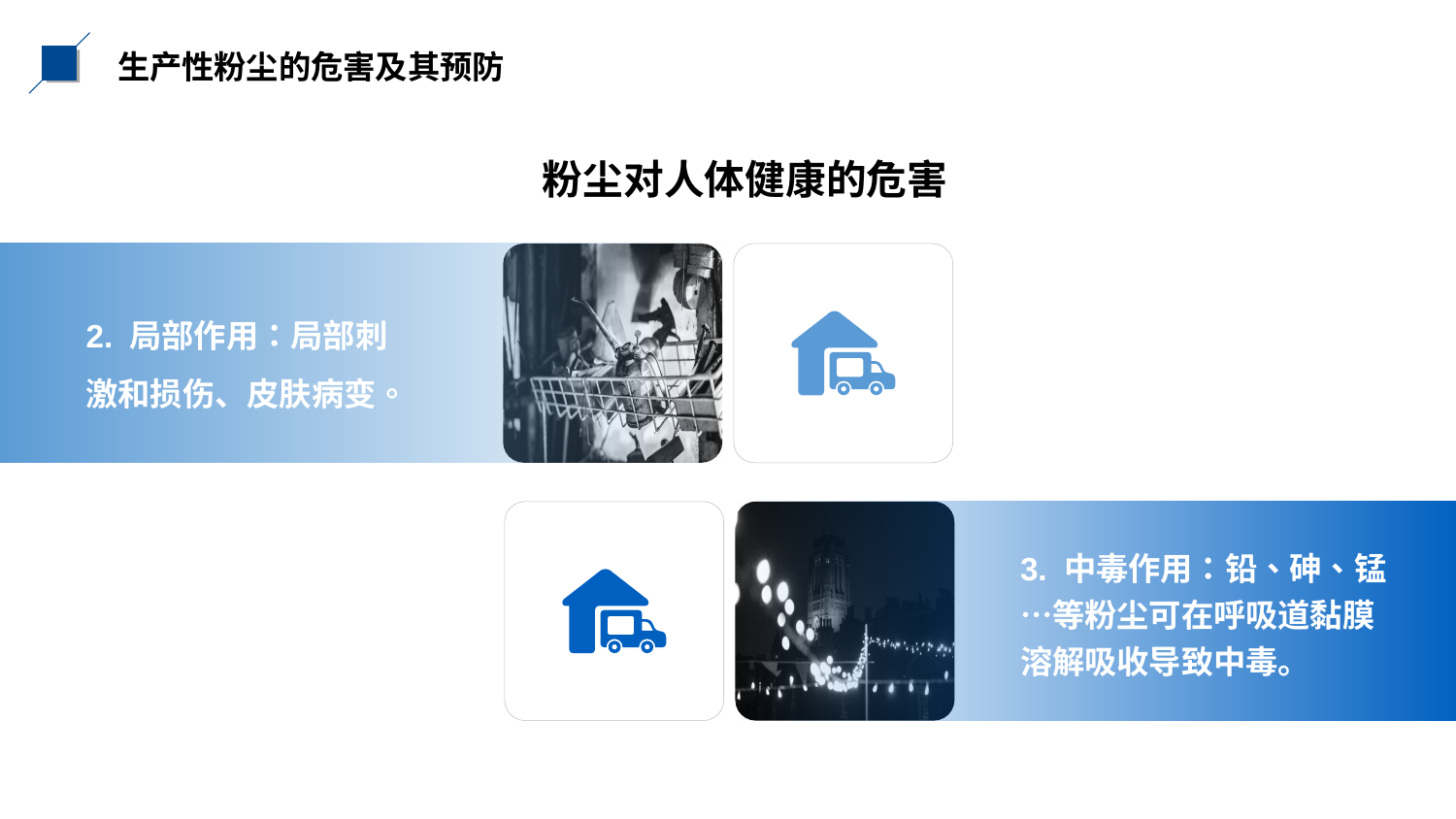

生产性粉尘的危害及其预防
粉尘对人体健康的危害

2. 局部作用：局部刺激和损伤、皮肤病变。
3. 中毒作用：铅、砷、锰…等粉尘可在呼吸道黏膜溶解吸收导致中毒。